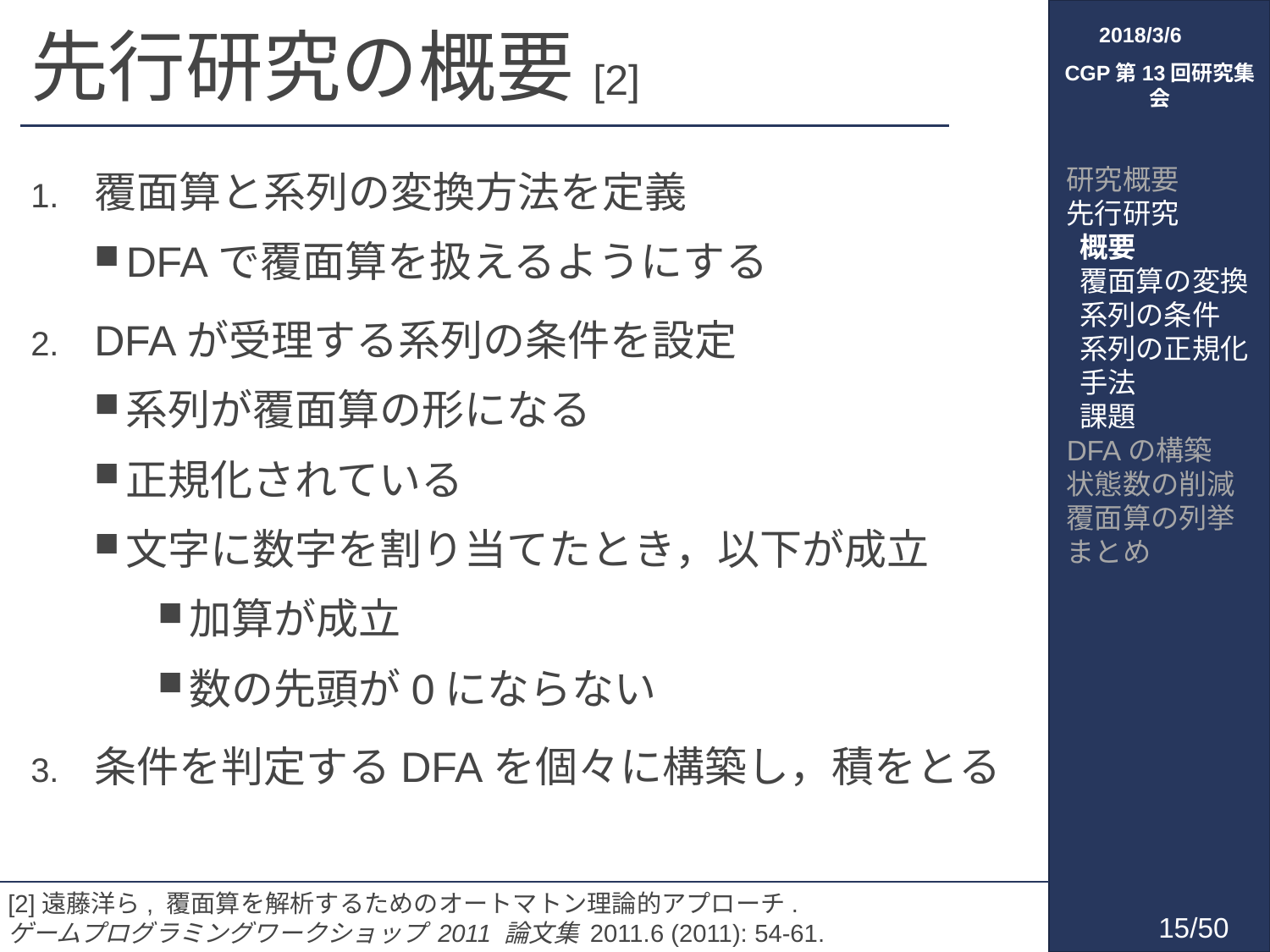

2018/3/6
# 先行研究の概要[2]
CGP第13回研究集会
覆面算と系列の変換方法を定義
DFAで覆面算を扱えるようにする
DFAが受理する系列の条件を設定
系列が覆面算の形になる
正規化されている
文字に数字を割り当てたとき，以下が成立
加算が成立
数の先頭が0にならない
条件を判定するDFAを個々に構築し，積をとる

研究概要
先行研究
 概要
 覆面算の変換
 系列の条件
 系列の正規化
 手法
 課題
DFAの構築
状態数の削減
覆面算の列挙
まとめ
[2]遠藤洋ら, 覆面算を解析するためのオートマトン理論的アプローチ.
ゲームプログラミングワークショップ 2011 論文集 2011.6 (2011): 54-61.
15/50